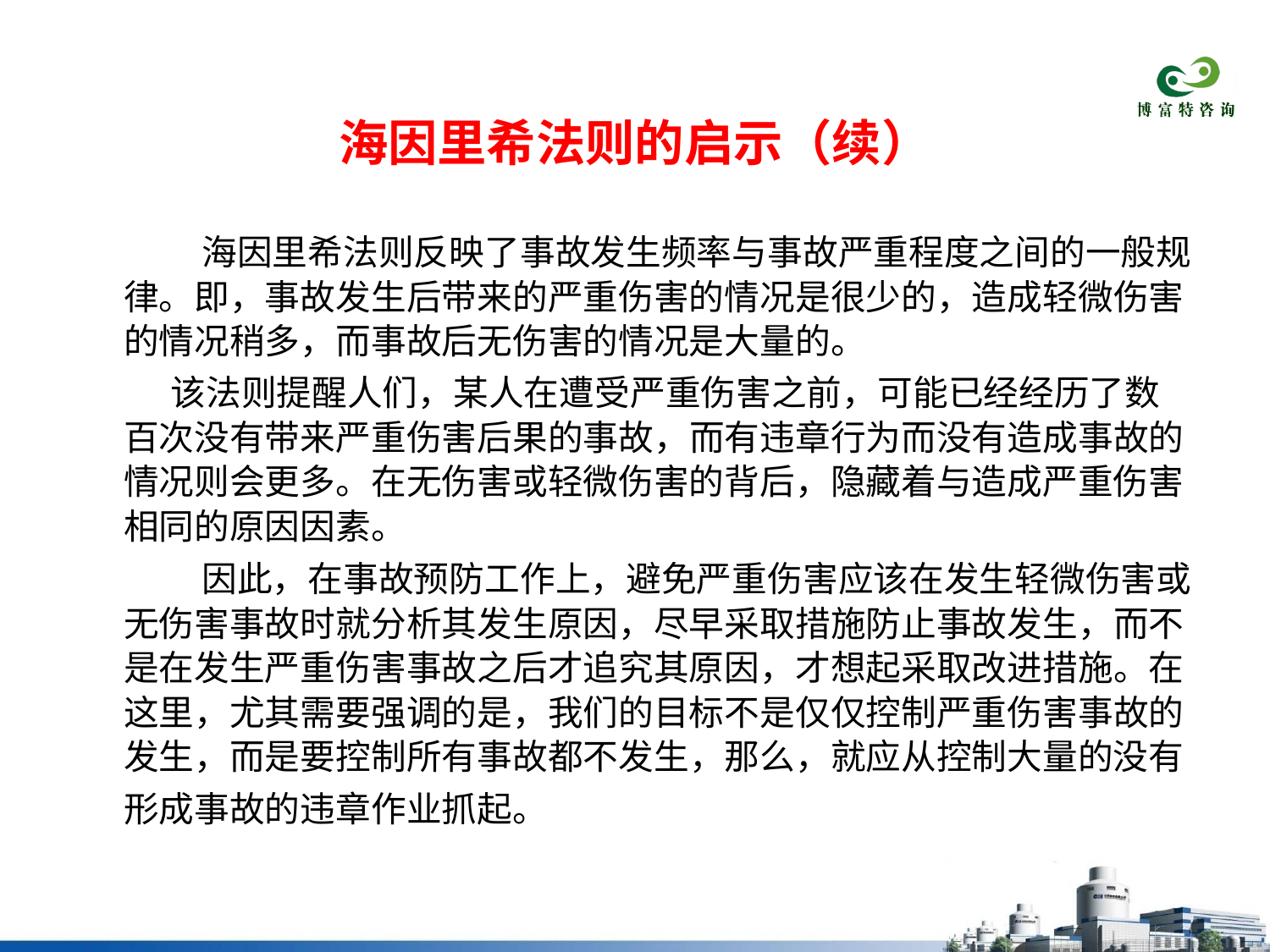

# 海因里希法则的启示（续）
               海因里希法则反映了事故发生频率与事故严重程度之间的一般规律。即，事故发生后带来的严重伤害的情况是很少的，造成轻微伤害的情况稍多，而事故后无伤害的情况是大量的。
           该法则提醒人们，某人在遭受严重伤害之前，可能已经经历了数百次没有带来严重伤害后果的事故，而有违章行为而没有造成事故的情况则会更多。在无伤害或轻微伤害的背后，隐藏着与造成严重伤害相同的原因因素。
               因此，在事故预防工作上，避免严重伤害应该在发生轻微伤害或无伤害事故时就分析其发生原因，尽早采取措施防止事故发生，而不是在发生严重伤害事故之后才追究其原因，才想起采取改进措施。在这里，尤其需要强调的是，我们的目标不是仅仅控制严重伤害事故的发生，而是要控制所有事故都不发生，那么，就应从控制大量的没有形成事故的违章作业抓起。